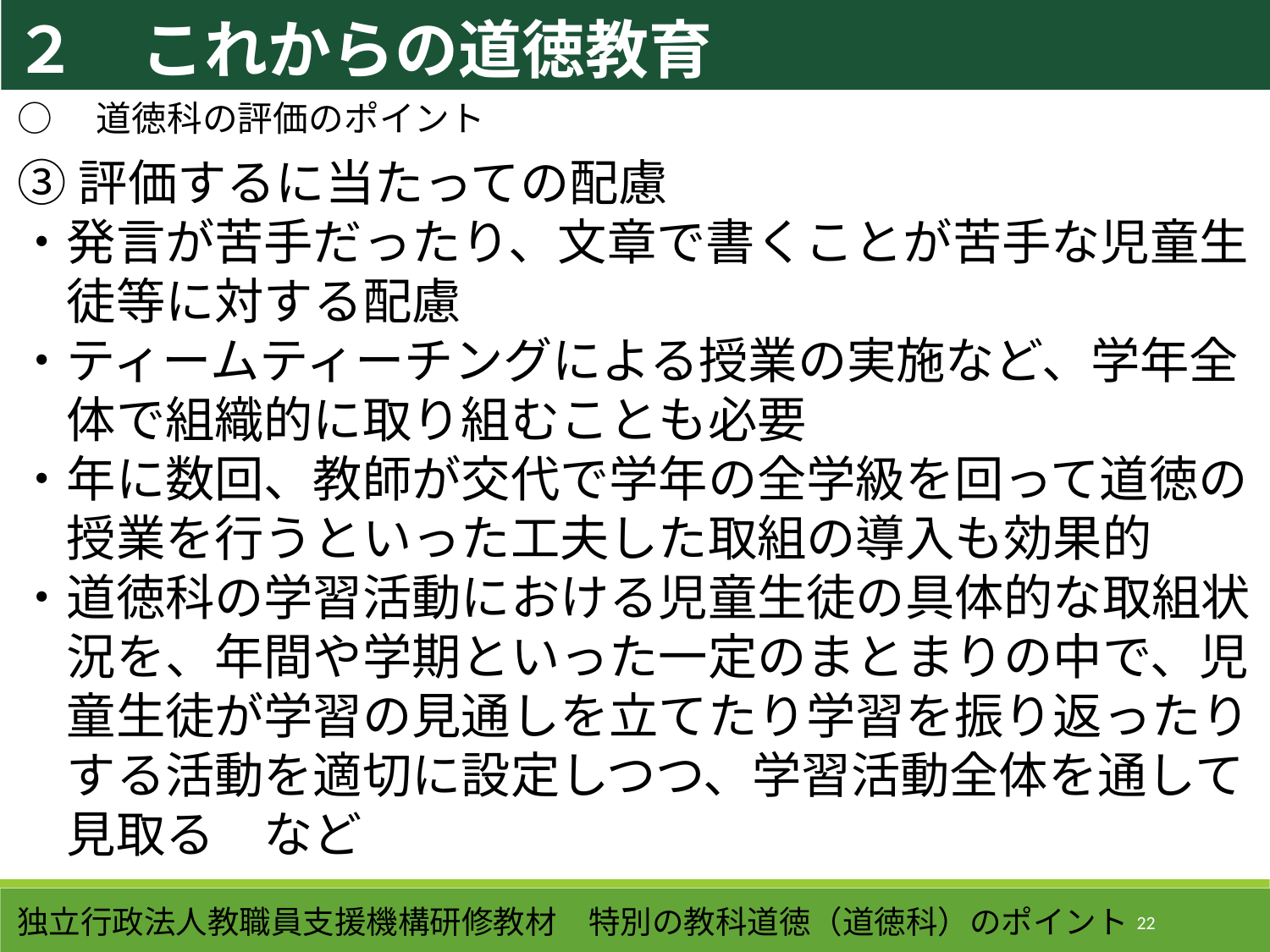

２　これからの道徳教育
○　道徳科の評価のポイント
③評価するに当たっての配慮
・発言が苦手だったり、文章で書くことが苦手な児童生
　徒等に対する配慮
・ティームティーチングによる授業の実施など、学年全
　体で組織的に取り組むことも必要
・年に数回、教師が交代で学年の全学級を回って道徳の
　授業を行うといった工夫した取組の導入も効果的
・道徳科の学習活動における児童生徒の具体的な取組状
　況を、年間や学期といった一定のまとまりの中で、児
　童生徒が学習の見通しを立てたり学習を振り返ったり
　する活動を適切に設定しつつ、学習活動全体を通して
　見取る　など
独立行政法人教職員支援機構研修教材　特別の教科道徳（道徳科）のポイント
22